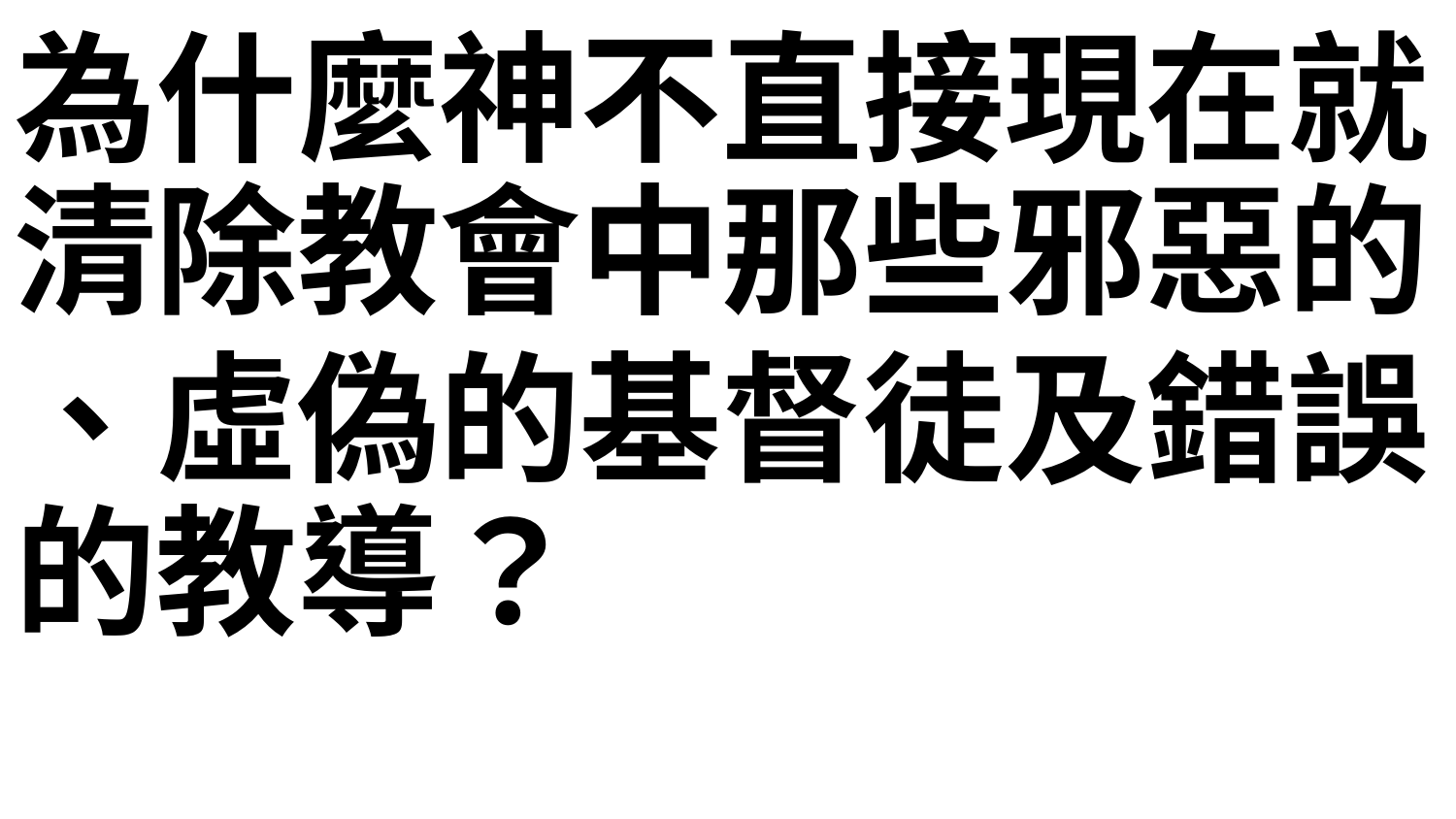

為什麼神不直接現在就清除教會中那些邪惡的
、虛偽的基督徒及錯誤的教導？